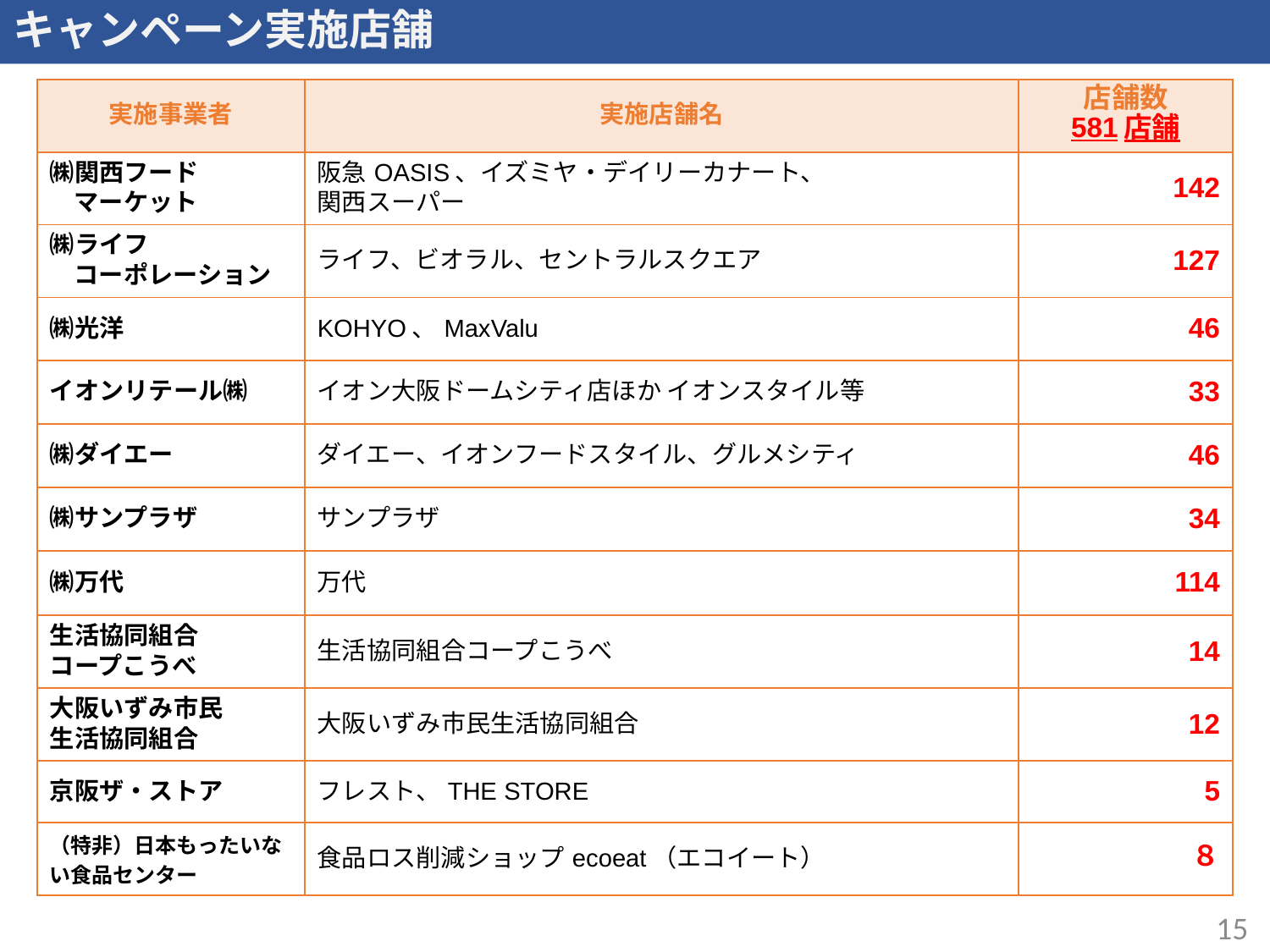

キャンペーン実施店舗
| 実施事業者 | 実施店舗名 | 店舗数 581店舗 |
| --- | --- | --- |
| ㈱関西フード マーケット | 阪急OASIS、イズミヤ・デイリーカナート、 関西スーパー | 142 |
| ㈱ライフ コーポレーション | ライフ、ビオラル、セントラルスクエア | 127 |
| ㈱光洋 | KOHYO、MaxValu | 46 |
| イオンリテール㈱ | イオン大阪ドームシティ店ほか イオンスタイル等 | 33 |
| ㈱ダイエー | ダイエー、イオンフードスタイル、グルメシティ | 46 |
| ㈱サンプラザ | サンプラザ | 34 |
| ㈱万代 | 万代 | 114 |
| 生活協同組合 コープこうべ | 生活協同組合コープこうべ | 14 |
| 大阪いずみ市民 生活協同組合 | 大阪いずみ市民生活協同組合 | 12 |
| 京阪ザ・ストア | フレスト、THE STORE | 5 |
| （特非）日本もったいない食品センター | 食品ロス削減ショップecoeat（エコイート） | ８ |
15